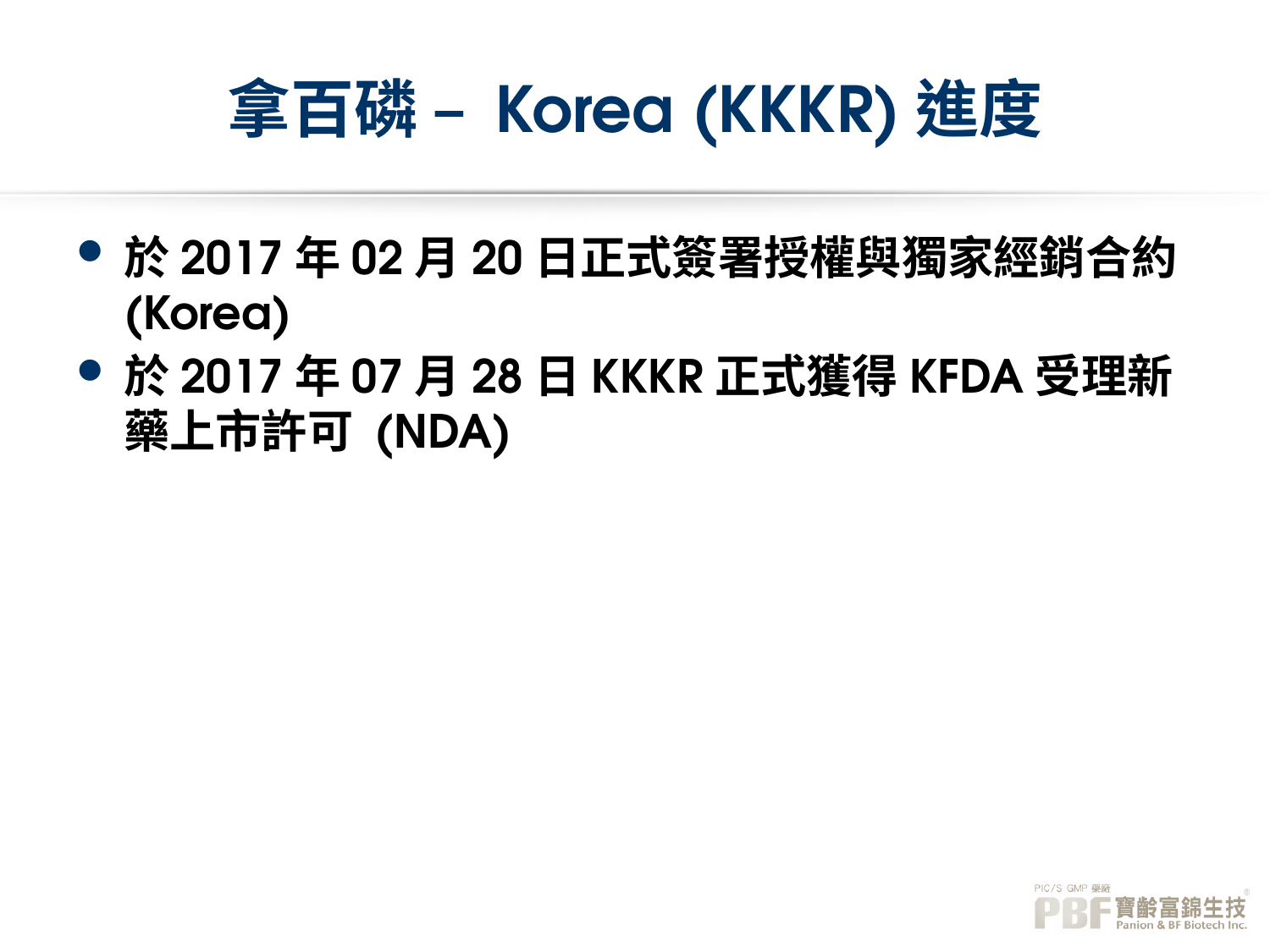

# 拿百磷 – Korea (KKKR)進度
於2017年02月20日正式簽署授權與獨家經銷合約 (Korea)
於2017年07月28日KKKR正式獲得KFDA受理新藥上市許可 (NDA)